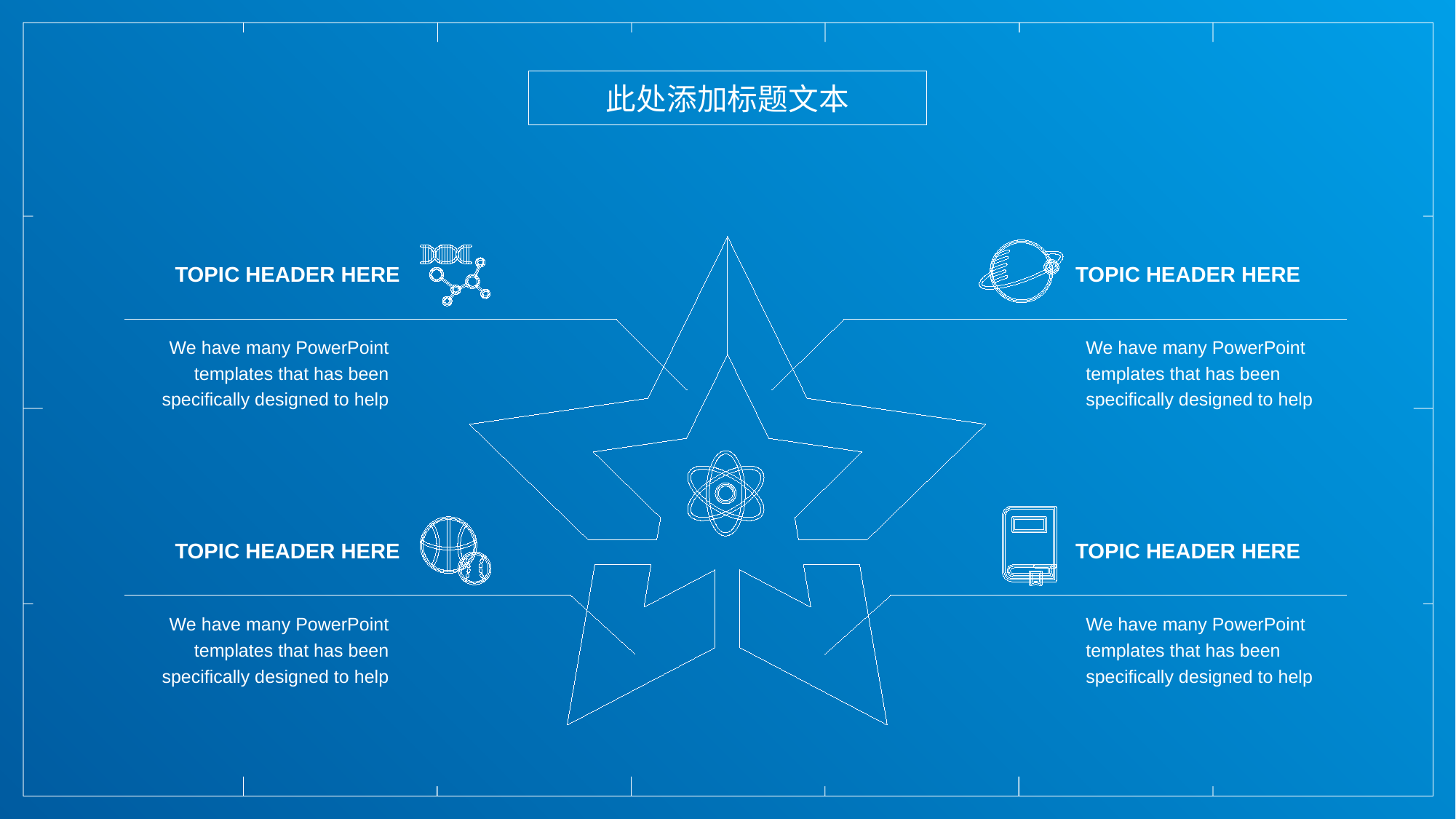

此处添加标题文本

TOPIC HEADER HERE
TOPIC HEADER HERE

We have many PowerPoint templates that has been specifically designed to help
We have many PowerPoint templates that has been specifically designed to help

TOPIC HEADER HERE
TOPIC HEADER HERE

We have many PowerPoint templates that has been specifically designed to help
We have many PowerPoint templates that has been specifically designed to help